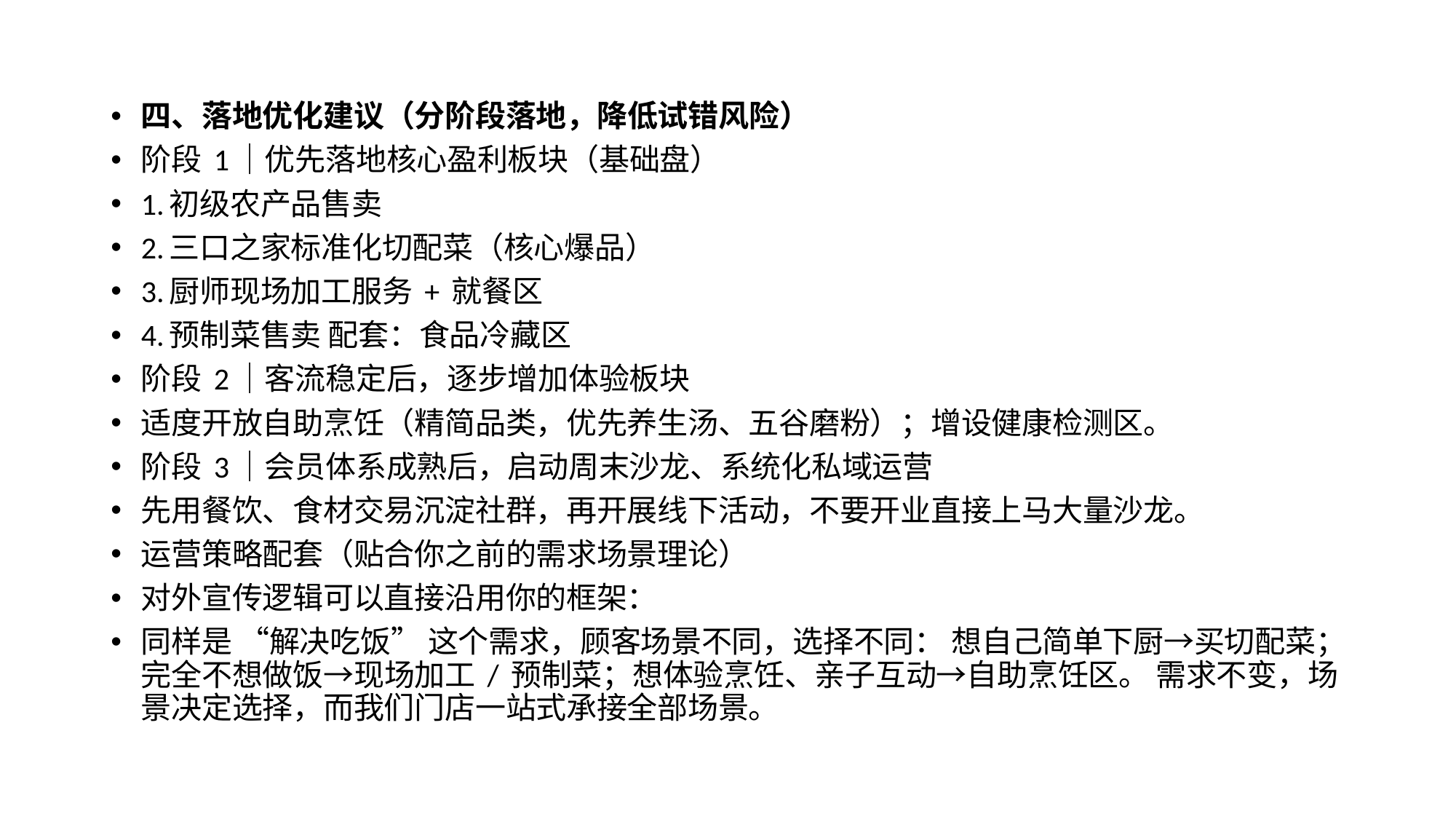

四、落地优化建议（分阶段落地，降低试错风险）
阶段 1｜优先落地核心盈利板块（基础盘）
1.初级农产品售卖
2.三口之家标准化切配菜（核心爆品）
3.厨师现场加工服务 + 就餐区
4.预制菜售卖 配套：食品冷藏区
阶段 2｜客流稳定后，逐步增加体验板块
适度开放自助烹饪（精简品类，优先养生汤、五谷磨粉）；增设健康检测区。
阶段 3｜会员体系成熟后，启动周末沙龙、系统化私域运营
先用餐饮、食材交易沉淀社群，再开展线下活动，不要开业直接上马大量沙龙。
运营策略配套（贴合你之前的需求场景理论）
对外宣传逻辑可以直接沿用你的框架：
同样是 “解决吃饭” 这个需求，顾客场景不同，选择不同： 想自己简单下厨→买切配菜；完全不想做饭→现场加工 / 预制菜；想体验烹饪、亲子互动→自助烹饪区。 需求不变，场景决定选择，而我们门店一站式承接全部场景。